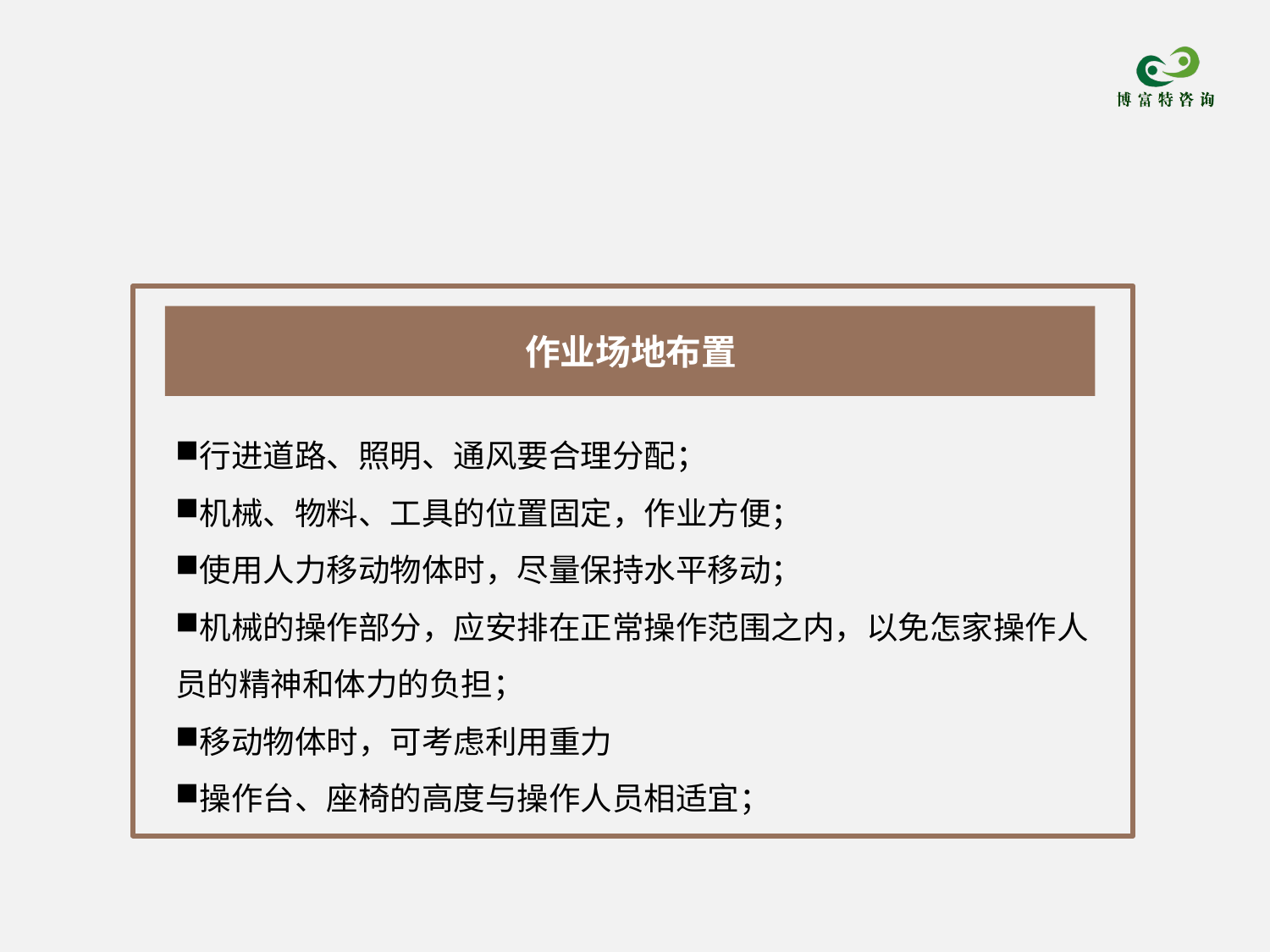

作业场地布置
行进道路、照明、通风要合理分配；
机械、物料、工具的位置固定，作业方便；
使用人力移动物体时，尽量保持水平移动；
机械的操作部分，应安排在正常操作范围之内，以免怎家操作人员的精神和体力的负担；
移动物体时，可考虑利用重力
操作台、座椅的高度与操作人员相适宜；